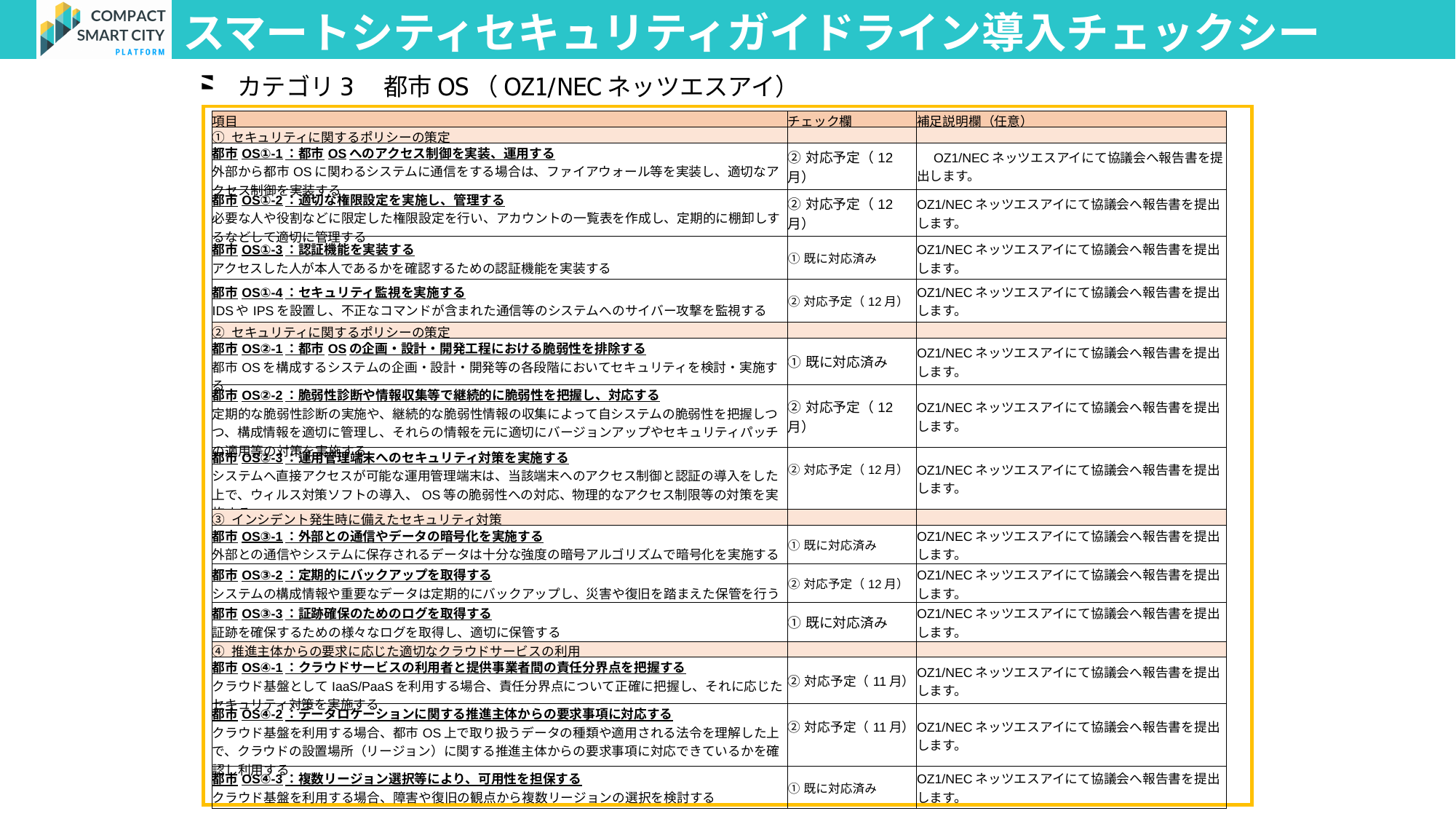

スマートシティセキュリティガイドライン導入チェックシート
カテゴリ3　都市OS（OZ1/NECネッツエスアイ）

| 項目 | チェック欄 | 補足説明欄（任意） |
| --- | --- | --- |
| ① セキュリティに関するポリシーの策定 |  |  |
| 都市OS①-1：都市OSへのアクセス制御を実装、運用する 外部から都市OSに関わるシステムに通信をする場合は、ファイアウォール等を実装し、適切なアクセス制御を実装する | ②対応予定（12月） | OZ1/NECネッツエスアイにて協議会へ報告書を提出します。 |
| 都市OS①-2：適切な権限設定を実施し、管理する 必要な人や役割などに限定した権限設定を行い、アカウントの一覧表を作成し、定期的に棚卸しするなどして適切に管理する | ②対応予定（12月） | OZ1/NECネッツエスアイにて協議会へ報告書を提出します。 |
| 都市OS①-3：認証機能を実装する アクセスした人が本人であるかを確認するための認証機能を実装する | ①既に対応済み | OZ1/NECネッツエスアイにて協議会へ報告書を提出します。 |
| 都市OS①-4：セキュリティ監視を実施する IDSやIPSを設置し、不正なコマンドが含まれた通信等のシステムへのサイバー攻撃を監視する | ②対応予定（12月） | OZ1/NECネッツエスアイにて協議会へ報告書を提出します。 |
| ② セキュリティに関するポリシーの策定 |  |  |
| 都市OS②-1：都市OSの企画・設計・開発工程における脆弱性を排除する 都市OSを構成するシステムの企画・設計・開発等の各段階においてセキュリティを検討・実施する | ①既に対応済み | OZ1/NECネッツエスアイにて協議会へ報告書を提出します。 |
| 都市OS②-2：脆弱性診断や情報収集等で継続的に脆弱性を把握し、対応する 定期的な脆弱性診断の実施や、継続的な脆弱性情報の収集によって自システムの脆弱性を把握しつつ、構成情報を適切に管理し、それらの情報を元に適切にバージョンアップやセキュリティパッチの適用等の対策を実施する | ②対応予定（12月） | OZ1/NECネッツエスアイにて協議会へ報告書を提出します。 |
| 都市OS②-3：運用管理端末へのセキュリティ対策を実施する システムへ直接アクセスが可能な運用管理端末は、当該端末へのアクセス制御と認証の導入をした上で、ウィルス対策ソフトの導入、OS等の脆弱性への対応、物理的なアクセス制限等の対策を実施する | ②対応予定（12月） | OZ1/NECネッツエスアイにて協議会へ報告書を提出します。 |
| ③ インシデント発生時に備えたセキュリティ対策 |  |  |
| 都市OS③-1：外部との通信やデータの暗号化を実施する 外部との通信やシステムに保存されるデータは十分な強度の暗号アルゴリズムで暗号化を実施する | ①既に対応済み | OZ1/NECネッツエスアイにて協議会へ報告書を提出します。 |
| 都市OS③-2：定期的にバックアップを取得する システムの構成情報や重要なデータは定期的にバックアップし、災害や復旧を踏まえた保管を行う | ②対応予定（12月） | OZ1/NECネッツエスアイにて協議会へ報告書を提出します。 |
| 都市OS③-3：証跡確保のためのログを取得する 証跡を確保するための様々なログを取得し、適切に保管する | ①既に対応済み | OZ1/NECネッツエスアイにて協議会へ報告書を提出します。 |
| ④ 推進主体からの要求に応じた適切なクラウドサービスの利用 |  |  |
| 都市OS④-1：クラウドサービスの利用者と提供事業者間の責任分界点を把握する クラウド基盤としてIaaS/PaaSを利用する場合、責任分界点について正確に把握し、それに応じたセキュリティ対策を実施する | ②対応予定（11月） | OZ1/NECネッツエスアイにて協議会へ報告書を提出します。 |
| 都市OS④-2：データロケーションに関する推進主体からの要求事項に対応する クラウド基盤を利用する場合、都市OS上で取り扱うデータの種類や適用される法令を理解した上で、クラウドの設置場所（リージョン）に関する推進主体からの要求事項に対応できているかを確認し利用する | ②対応予定（11月） | OZ1/NECネッツエスアイにて協議会へ報告書を提出します。 |
| 都市OS④-3：複数リージョン選択等により、可用性を担保する クラウド基盤を利用する場合、障害や復旧の観点から複数リージョンの選択を検討する | ①既に対応済み | OZ1/NECネッツエスアイにて協議会へ報告書を提出します。 |